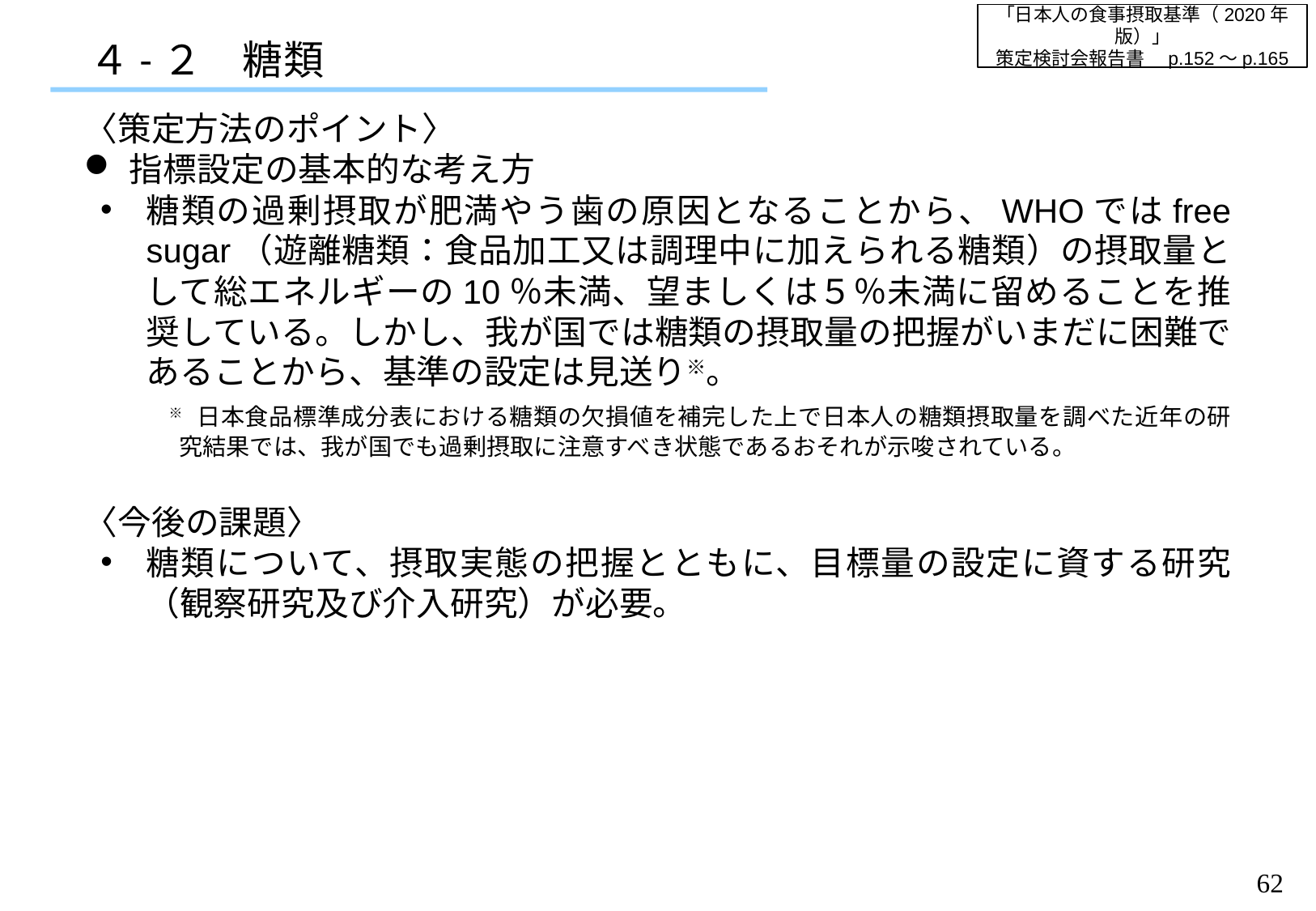

「日本人の食事摂取基準（2020年版）」
策定検討会報告書　p.152～p.165
４-２　糖類

〈策定方法のポイント〉
指標設定の基本的な考え方
糖類の過剰摂取が肥満やう歯の原因となることから、WHOではfree sugar（遊離糖類：食品加工又は調理中に加えられる糖類）の摂取量として総エネルギーの10％未満、望ましくは５％未満に留めることを推奨している。しかし、我が国では糖類の摂取量の把握がいまだに困難であることから、基準の設定は見送り※。
　　※　日本食品標準成分表における糖類の欠損値を補完した上で日本人の糖類摂取量を調べた近年の研究結果では、我が国でも過剰摂取に注意すべき状態であるおそれが示唆されている。

〈今後の課題〉
糖類について、摂取実態の把握とともに、目標量の設定に資する研究（観察研究及び介入研究）が必要。

62